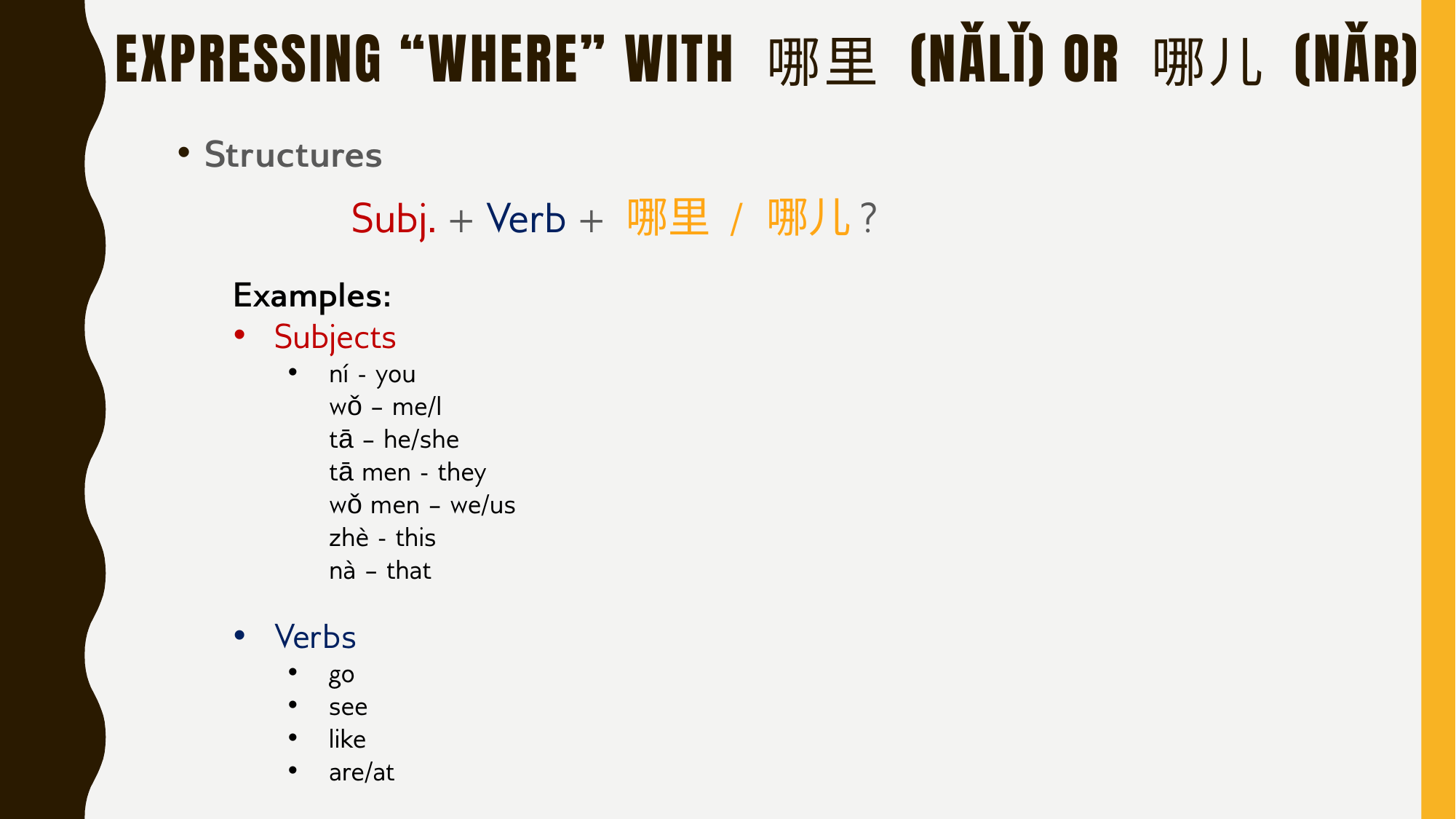

# Expressing “Where” with 哪里 (nǎlǐ) or 哪儿 (nǎr)
Structures
	 Subj. + Verb + 哪里 / 哪儿?
Examples:
Subjects
ní - you
wǒ – me/I
tā – he/she
tā men - they
wǒ men – we/us
zhè - this
nà – that

Verbs
go
see
like
are/at